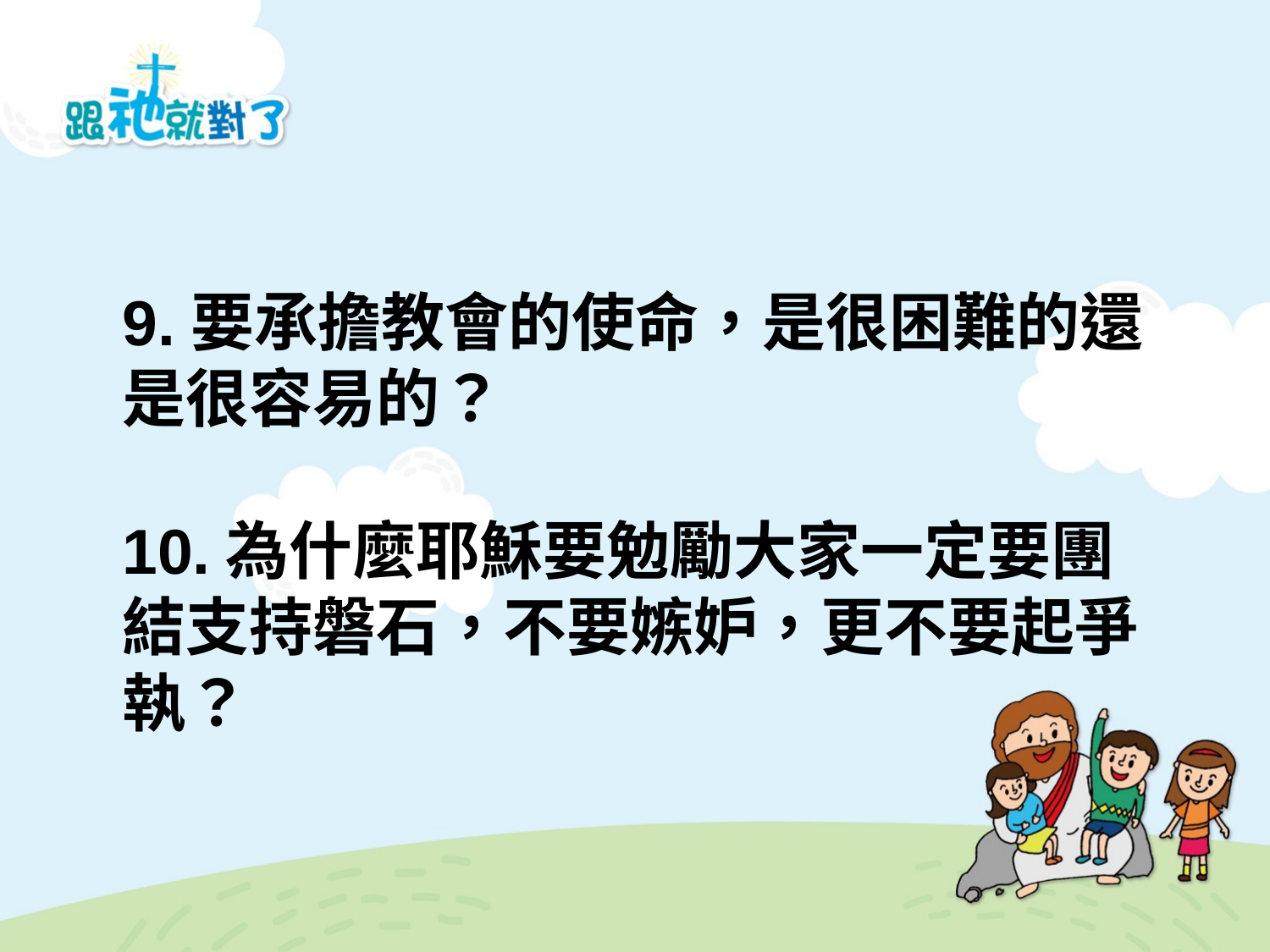

9.要承擔教會的使命，是很困難的還是很容易的？

10.為什麼耶穌要勉勵大家一定要團結支持磐石，不要嫉妒，更不要起爭執？